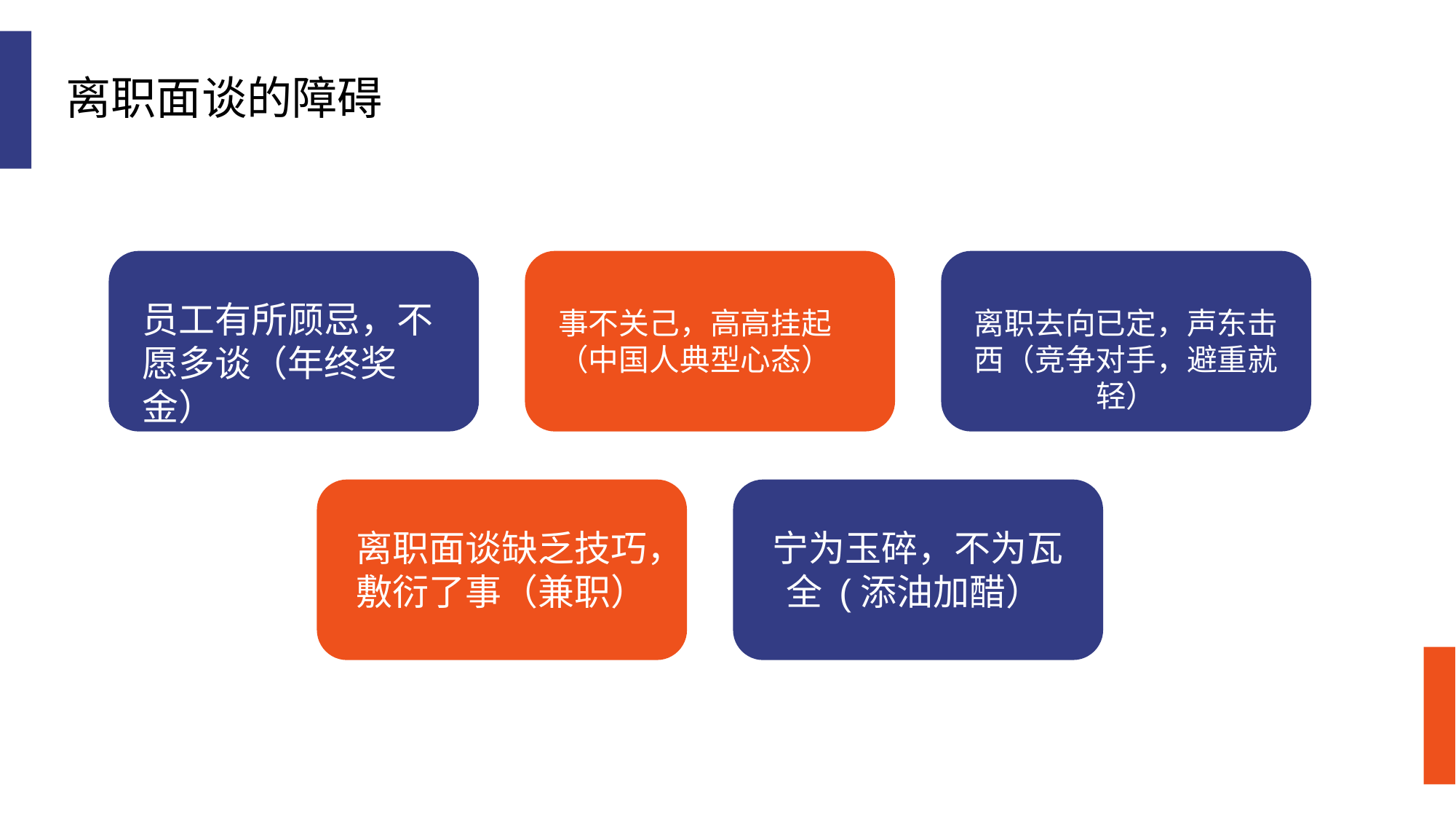

# 离职面谈的障碍

员工有所顾忌，不愿多谈（年终奖金）

事不关己，高高挂起（中国人典型心态）

离职去向已定，声东击西（竞争对手，避重就轻）

离职面谈缺乏技巧，敷衍了事（兼职）

宁为玉碎，不为瓦全 (添油加醋）